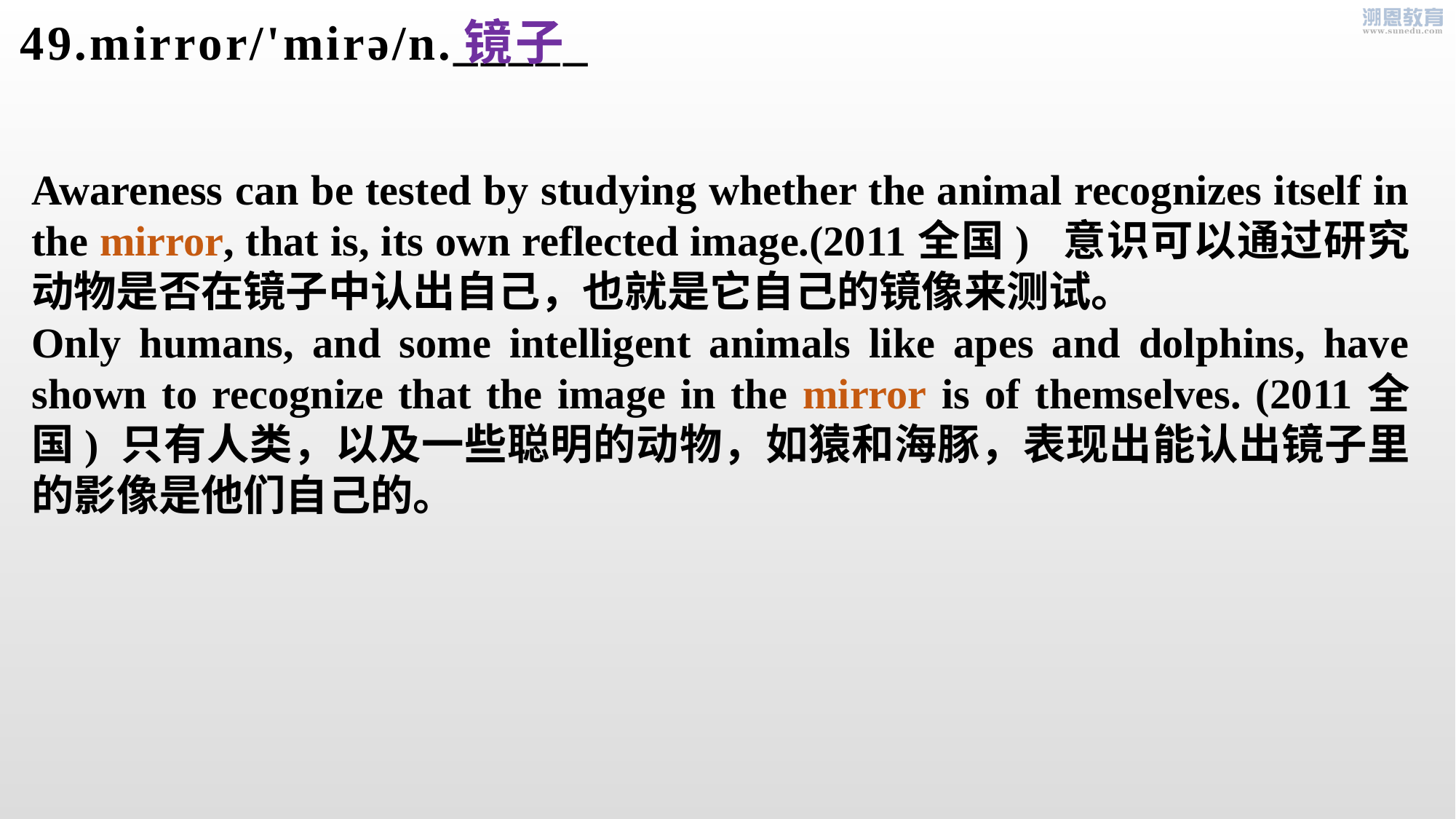

49.mirror/'mirə/n._____
镜子
Awareness can be tested by studying whether the animal recognizes itself in the mirror, that is, its own reflected image.(2011全国)  意识可以通过研究动物是否在镜子中认出自己，也就是它自己的镜像来测试。
Only humans, and some intelligent animals like apes and dolphins, have shown to recognize that the image in the mirror is of themselves. (2011全国) 只有人类，以及一些聪明的动物，如猿和海豚，表现出能认出镜子里的影像是他们自己的。